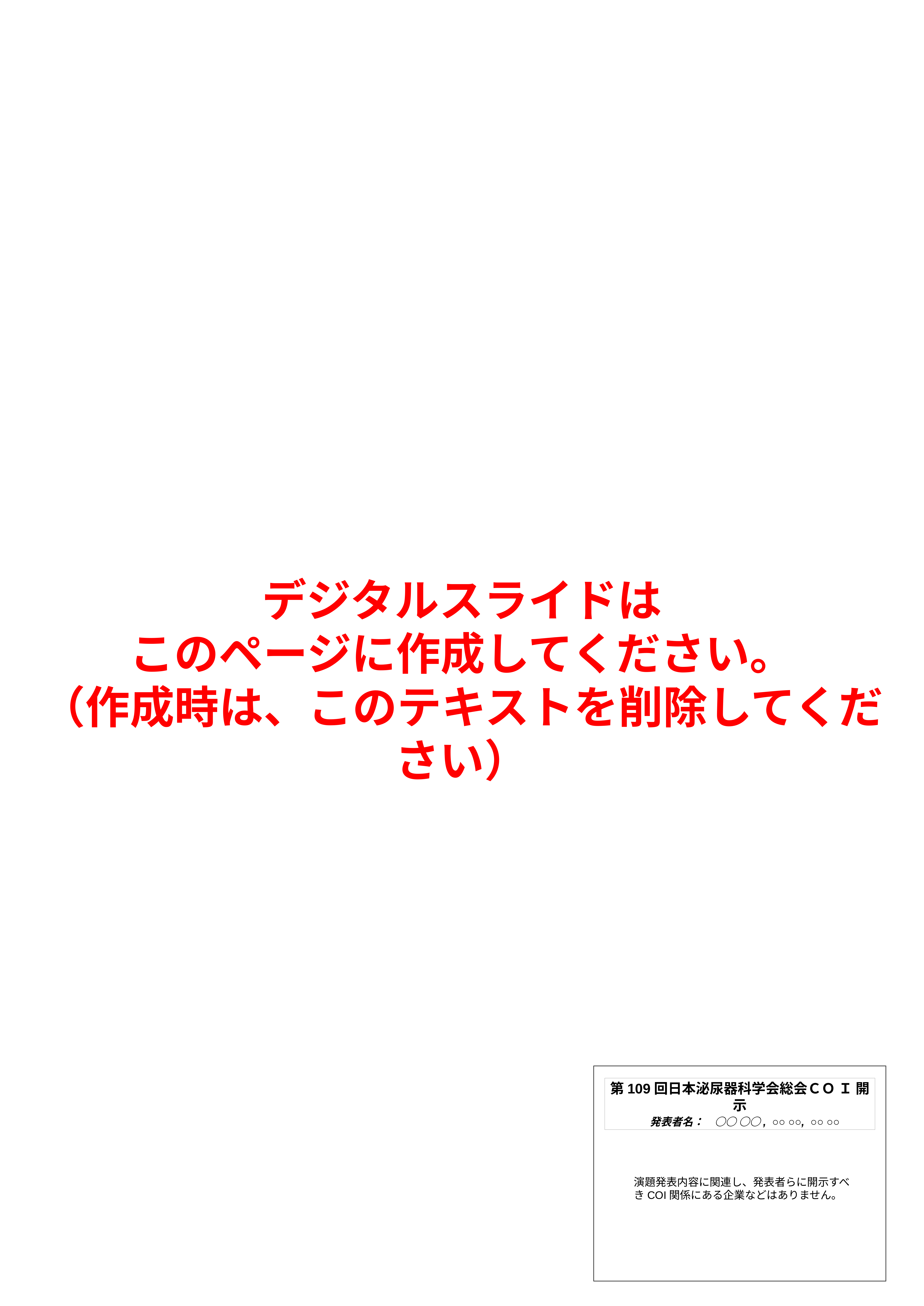

デジタルスライドは
このページに作成してください。
（作成時は、このテキストを削除してください）

第109回日本泌尿器科学会総会ＣＯ Ｉ 開示
　発表者名：　○○ ○○,  ○○ ○○,  ○○ ○○

演題発表内容に関連し、発表者らに開示すべきCOI関係にある企業などはありません。